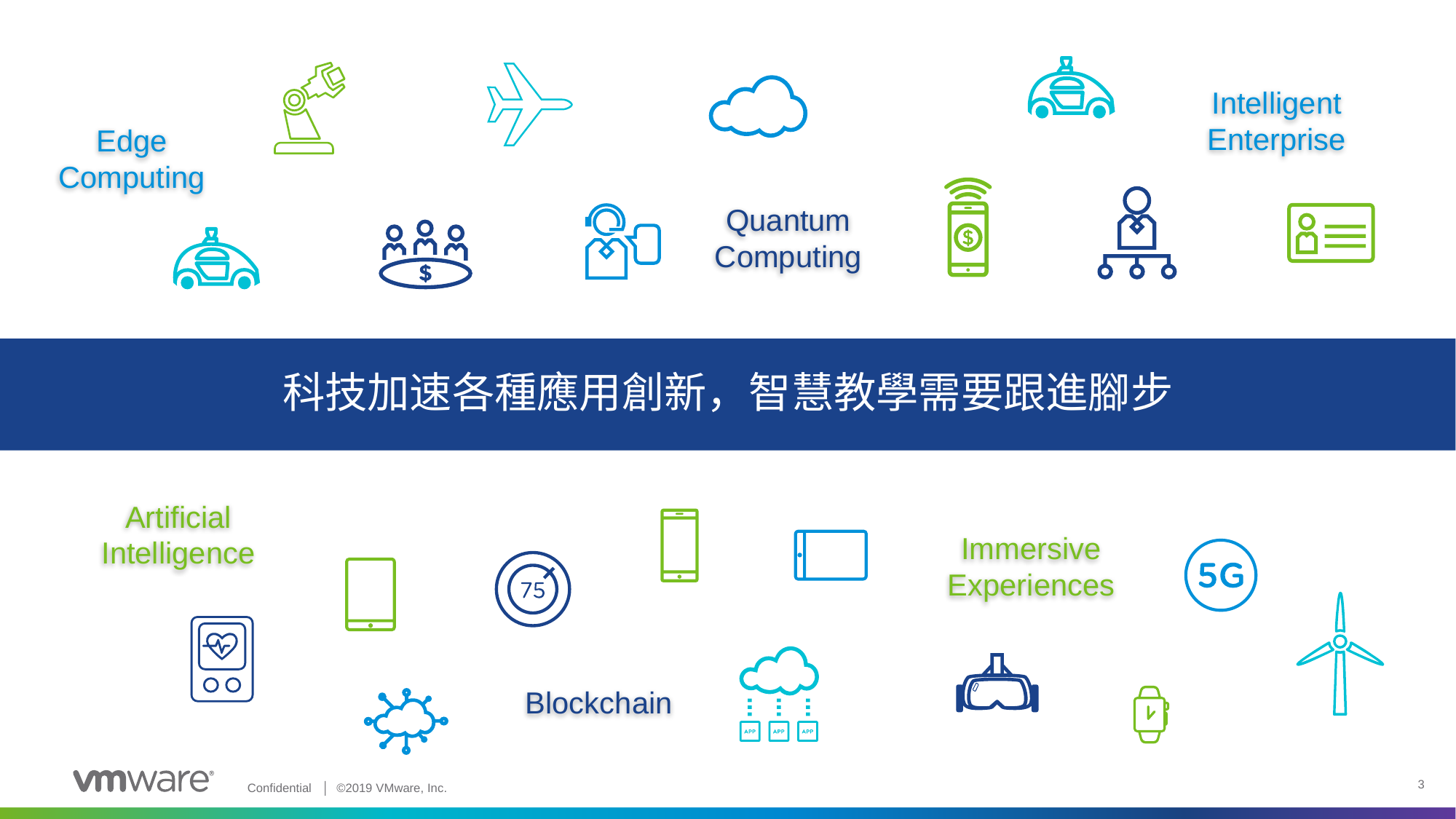

Intelligent Enterprise
Edge Computing

Quantum Computing

科技加速各種應用創新，智慧教學需要跟進腳步
Artificial Intelligence
Immersive Experiences

Blockchain